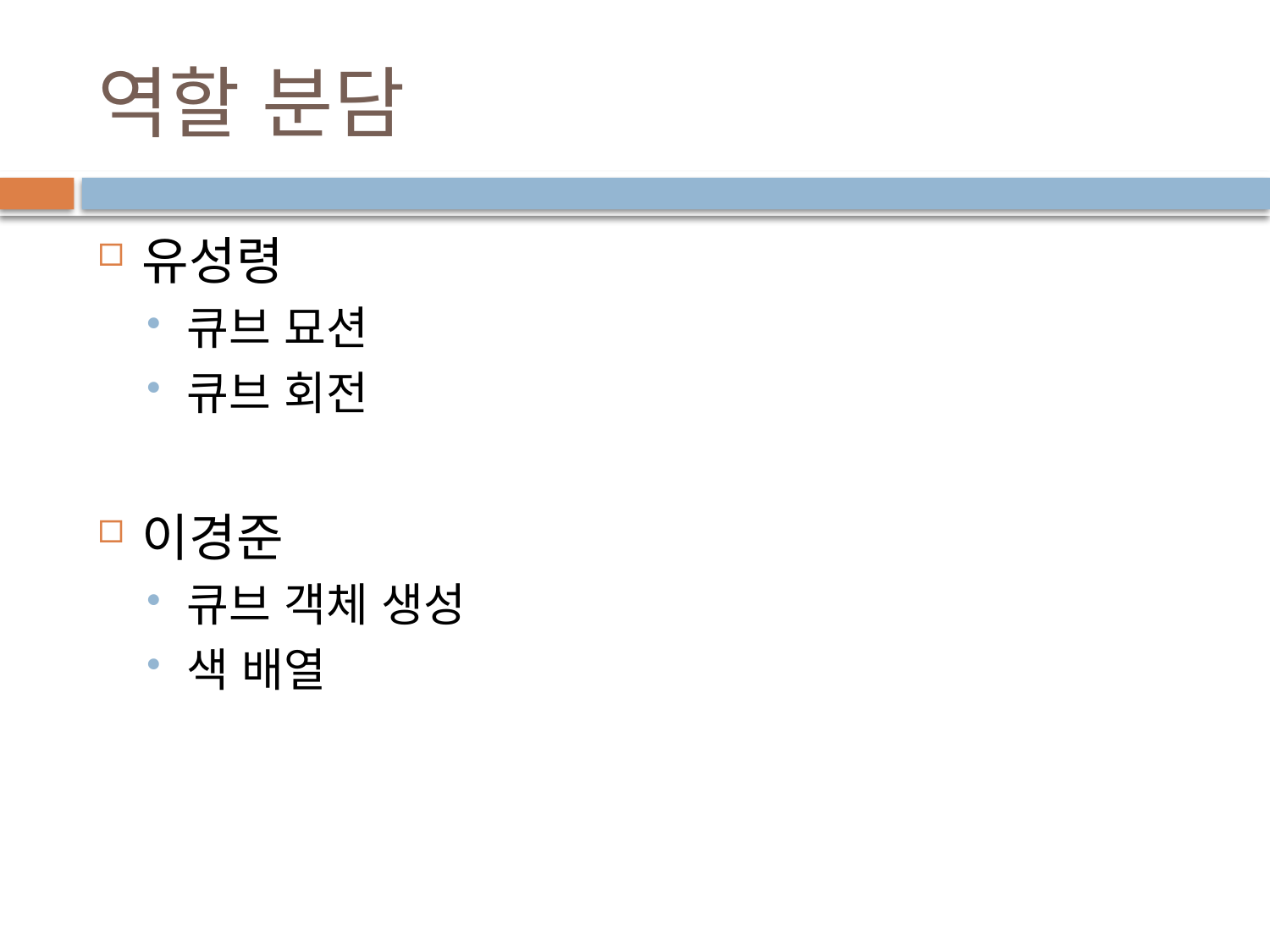

# 역할 분담
유성령
큐브 묘션
큐브 회전

이경준
큐브 객체 생성
색 배열